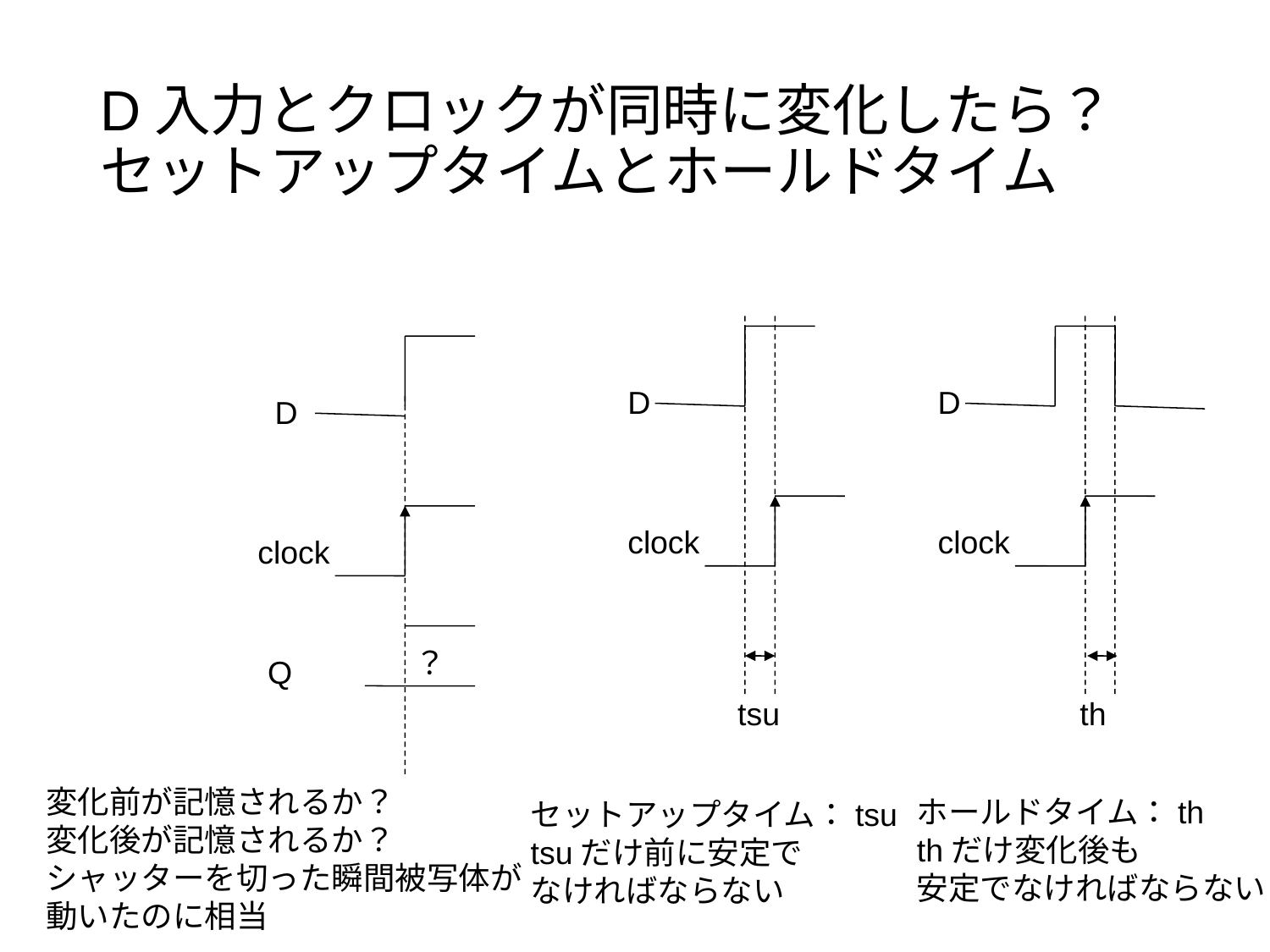

# D入力とクロックが同時に変化したら？ セットアップタイムとホールドタイム

D
D
D

clock
clock
clock

？
Q

tsu
th
変化前が記憶されるか？
変化後が記憶されるか？
シャッターを切った瞬間被写体が
動いたのに相当
ホールドタイム：th
thだけ変化後も
安定でなければならない

セットアップタイム：tsu
tsuだけ前に安定で
なければならない